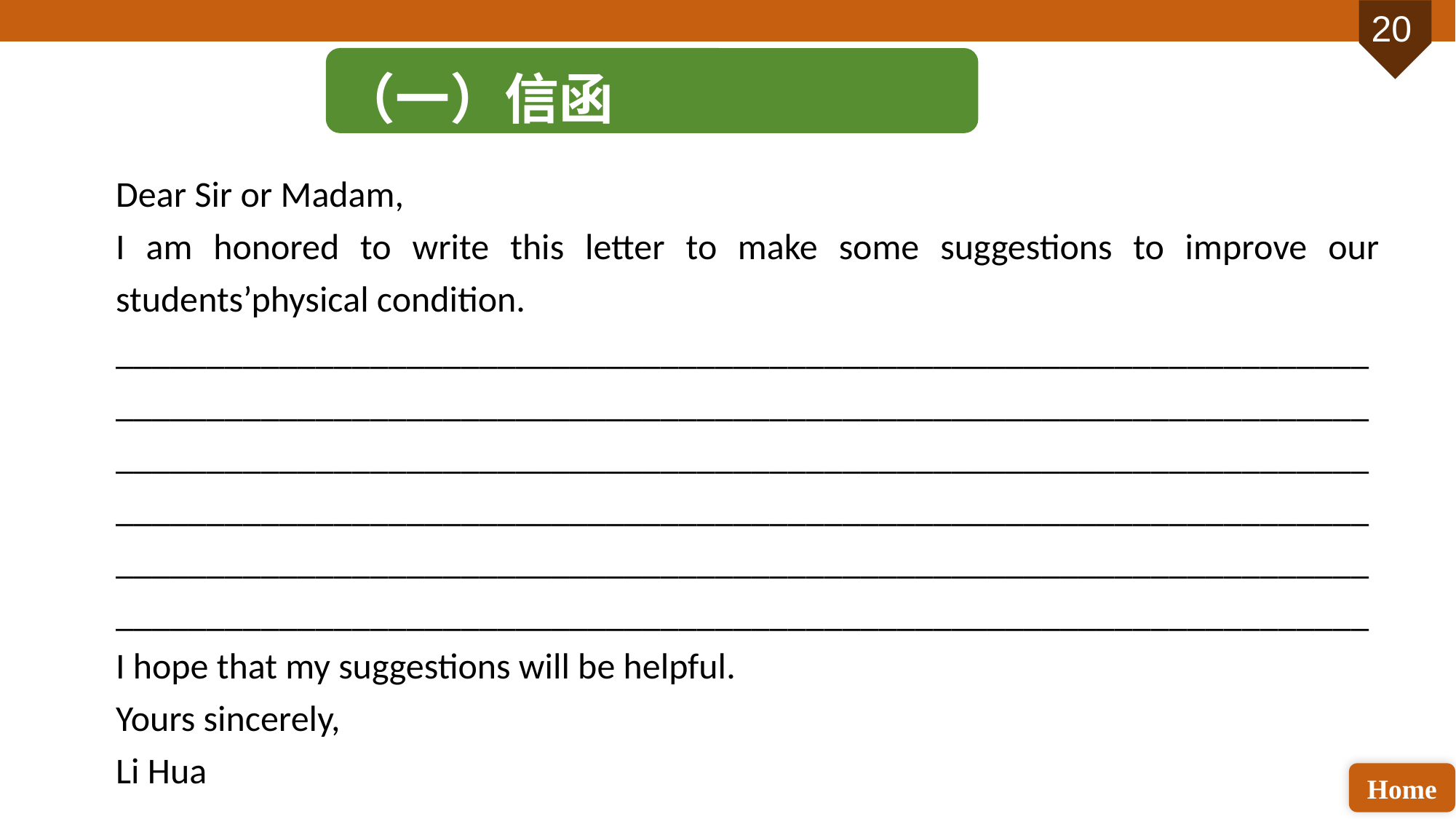

（一）信函
Dear Sir or Madam,
I am honored to write this letter to make some suggestions to improve our students’physical condition.
______________________________________________________________________________________________________________________________________________________________________________________________________________________________________________________________________________________________________________________________________________________________________________________________________________________________
I hope that my suggestions will be helpful.
Yours sincerely,
Li Hua